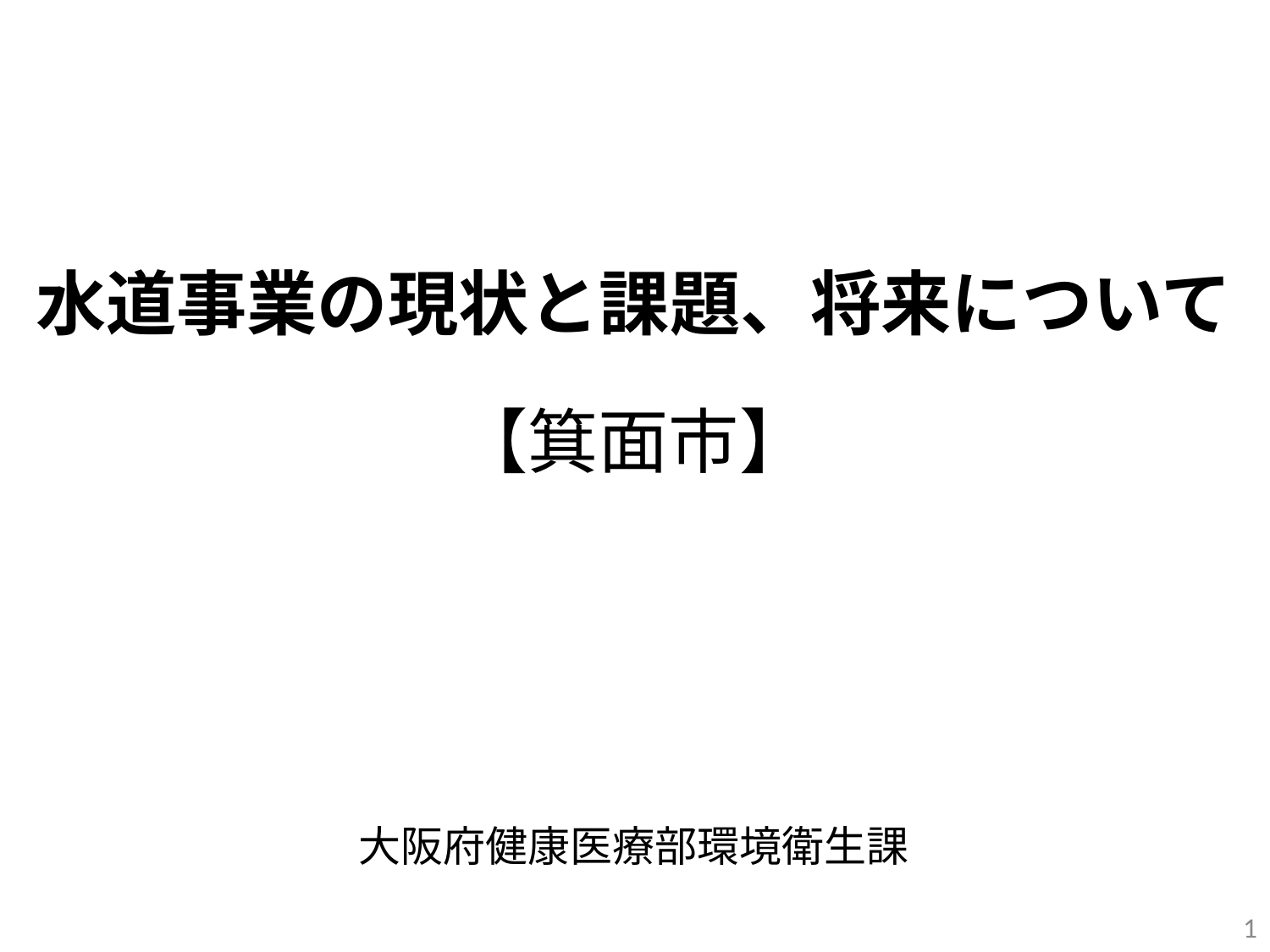

水道事業の現状と課題、将来について
【箕面市】

大阪府健康医療部環境衛生課

1